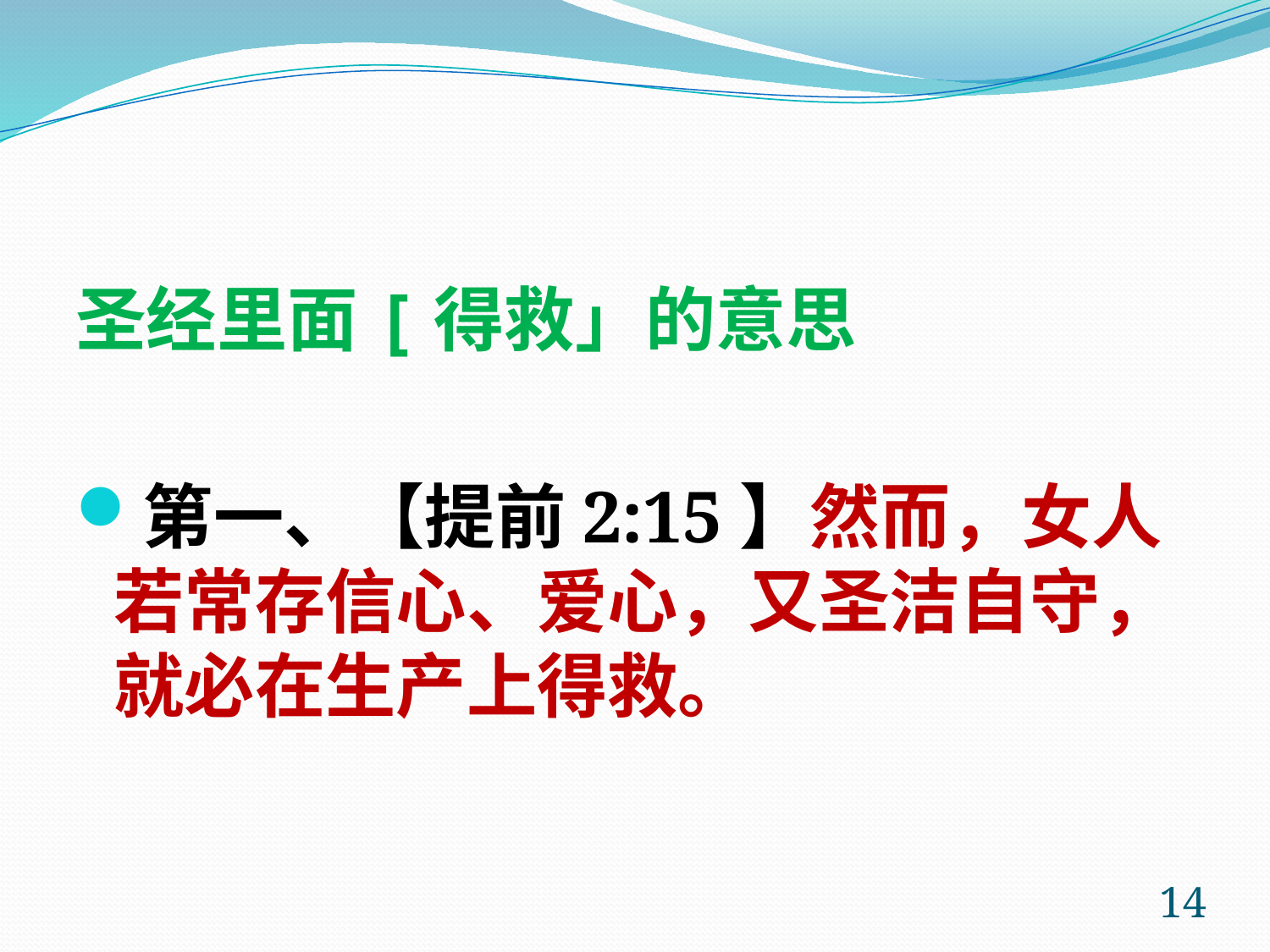

#
圣经里面[得救」的意思

第一、【提前2:15】然而，女人若常存信心、爱心，又圣洁自守，就必在生产上得救。

14